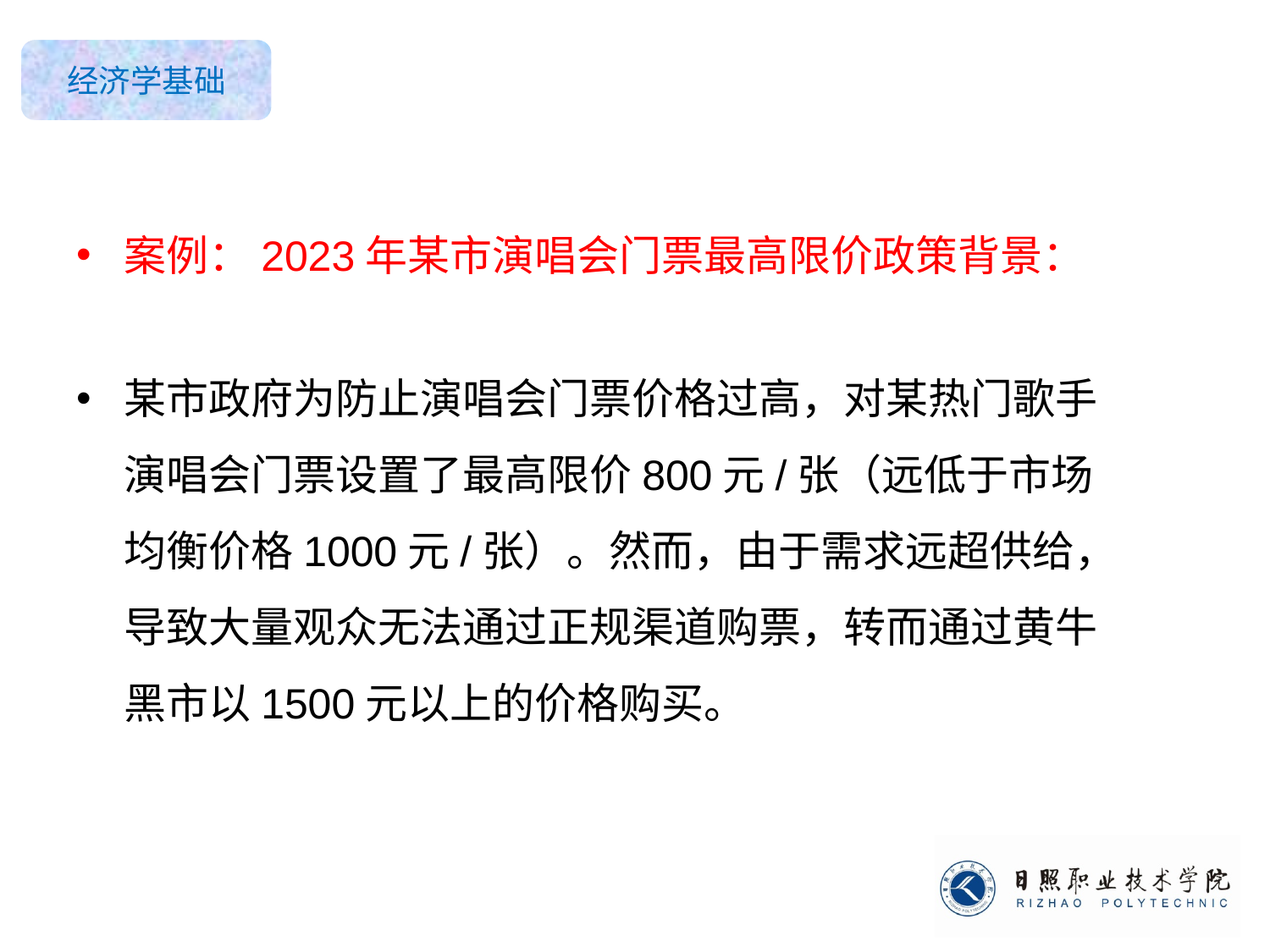

案例：2023年某市演唱会门票最高限价政策背景：

某市政府为防止演唱会门票价格过高，对某热门歌手演唱会门票设置了最高限价800元/张（远低于市场均衡价格1000元/张）。然而，由于需求远超供给，导致大量观众无法通过正规渠道购票，转而通过黄牛黑市以1500元以上的价格购买。